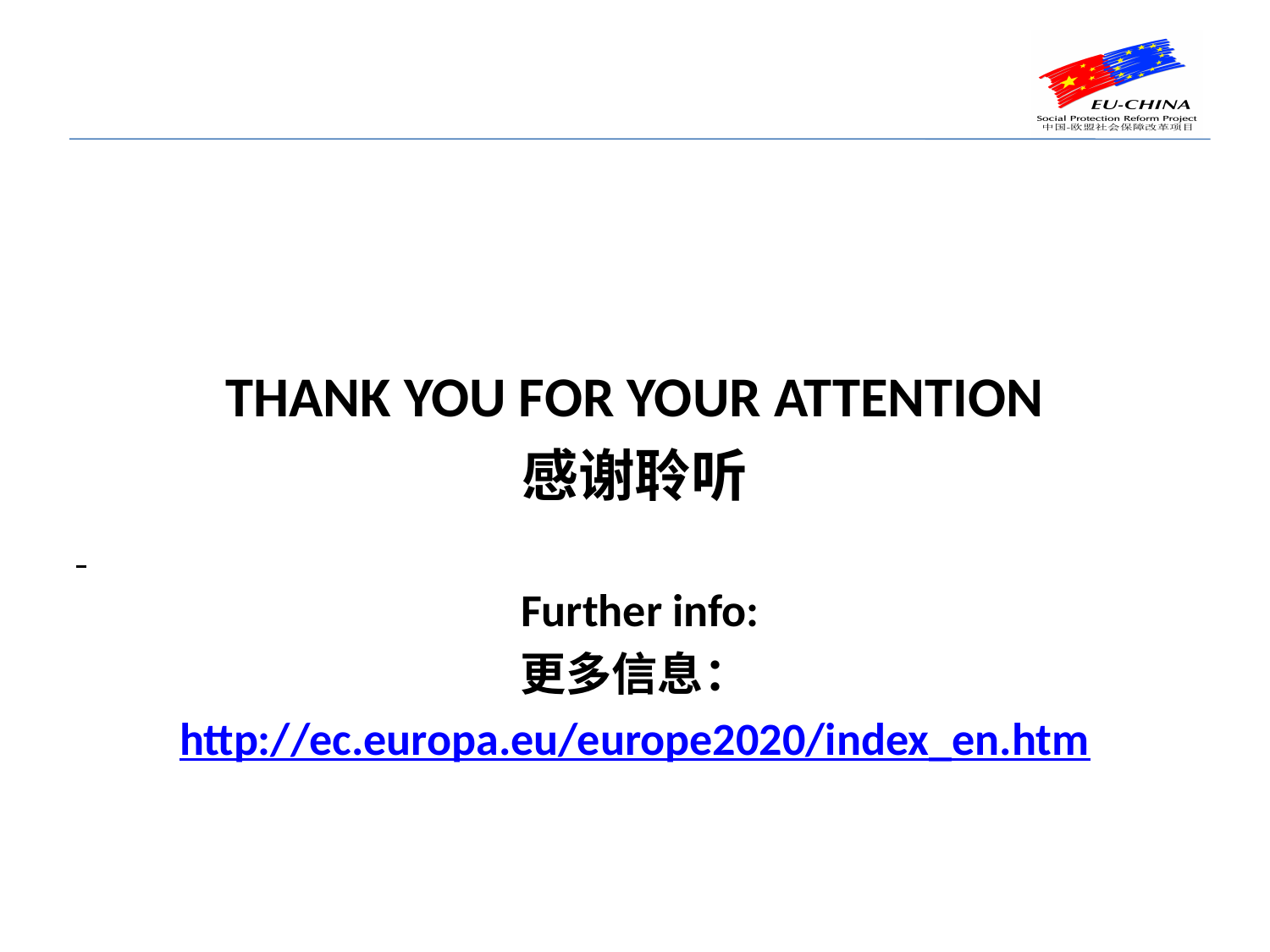

Thank you for your attention
感谢聆听

 Further info:
更多信息：
http://ec.europa.eu/europe2020/index_en.htm